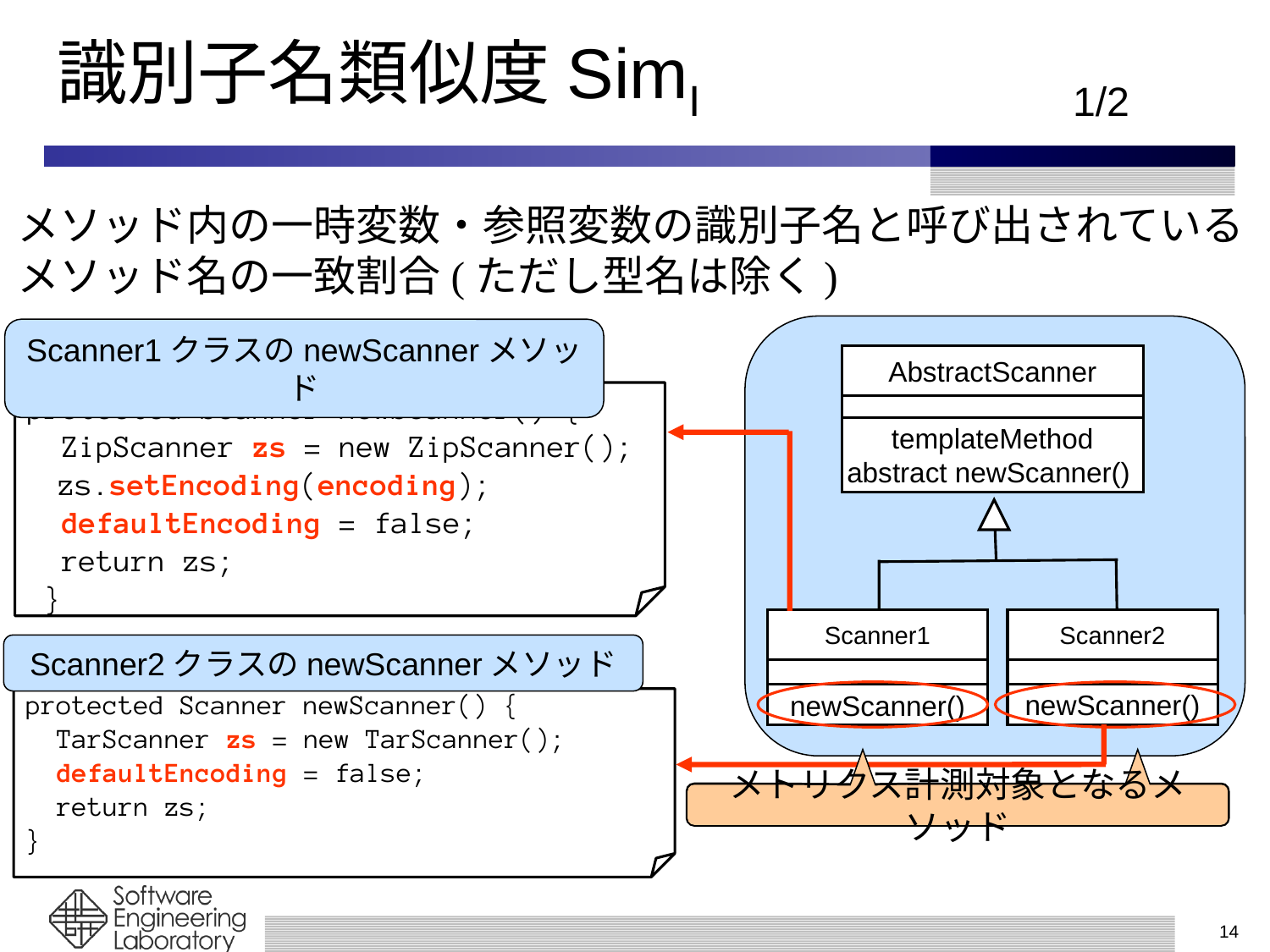

# 識別子名類似度SimⅠ			1/2
メソッド内の一時変数・参照変数の識別子名と呼び出されているメソッド名の一致割合(ただし型名は除く)

AbstractScanner

templateMethod
abstract newScanner()

Scanner2
Scanner1

newScanner()
newScanner()

抽象メソッドをオーバーライド
メトリクス計測対象となるメソッド
Scanner1クラスのnewScannerメソッド

protected Scanner newScanner() {
  ZipScanner zs = new ZipScanner();
  zs.setEncoding(encoding);
  defaultEncoding = false;
  return zs;
 }
Scanner2クラスのnewScannerメソッド
protected Scanner newScanner() {
  TarScanner zs = new TarScanner();
  defaultEncoding = false;
  return zs;
}
14